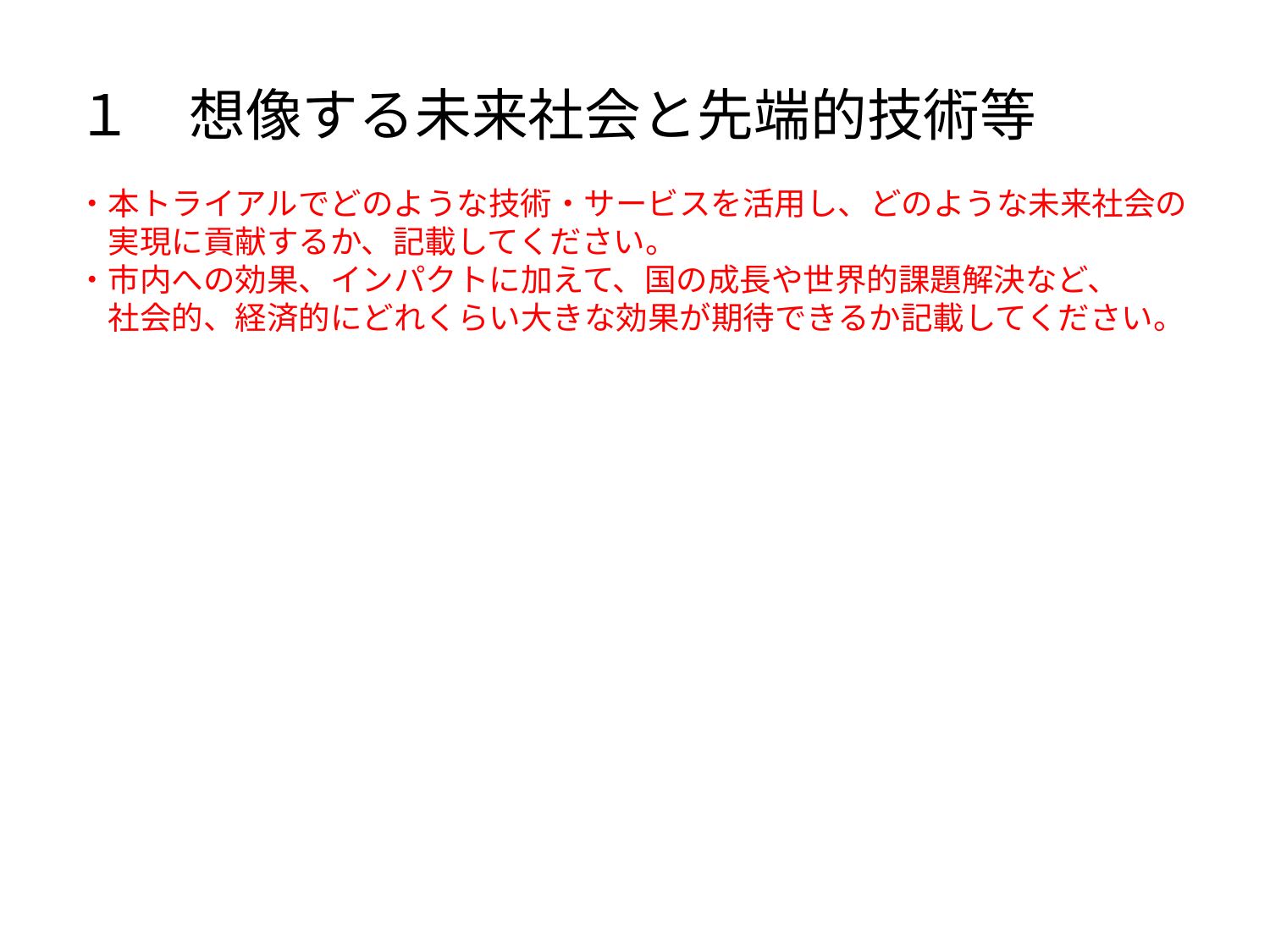

１　想像する未来社会と先端的技術等
・本トライアルでどのような技術・サービスを活用し、どのような未来社会の
　実現に貢献するか、記載してください。
・市内への効果、インパクトに加えて、国の成長や世界的課題解決など、
　社会的、経済的にどれくらい大きな効果が期待できるか記載してください。